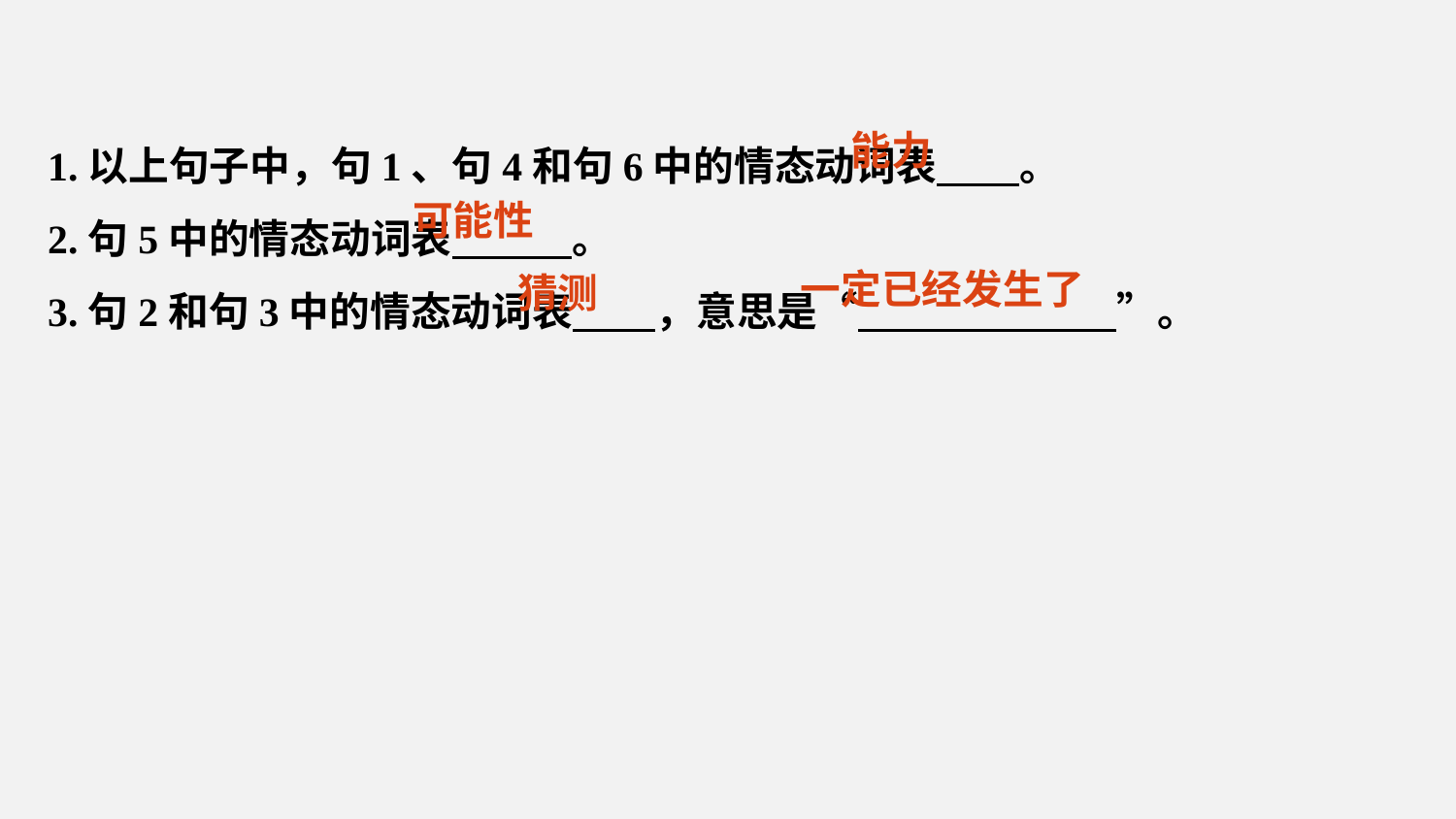

1.以上句子中，句1、句4和句6中的情态动词表         。
2.句5中的情态动词表             。
3.句2和句3中的情态动词表         ，意思是“                            ”。
能力
可能性
一定已经发生了
猜测